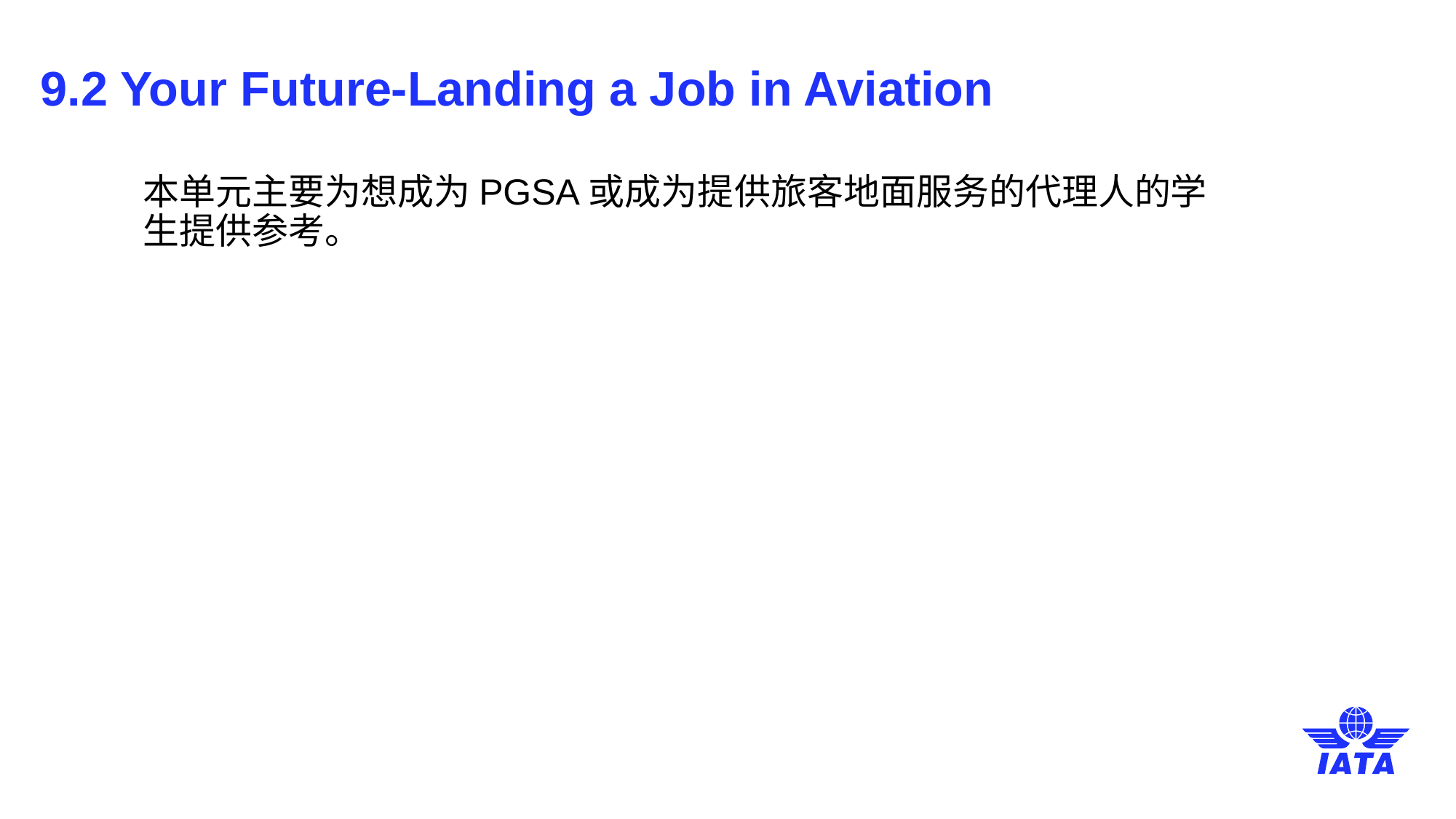

# 9.2 Your Future-Landing a Job in Aviation
本单元主要为想成为PGSA或成为提供旅客地面服务的代理人的学生提供参考。
17